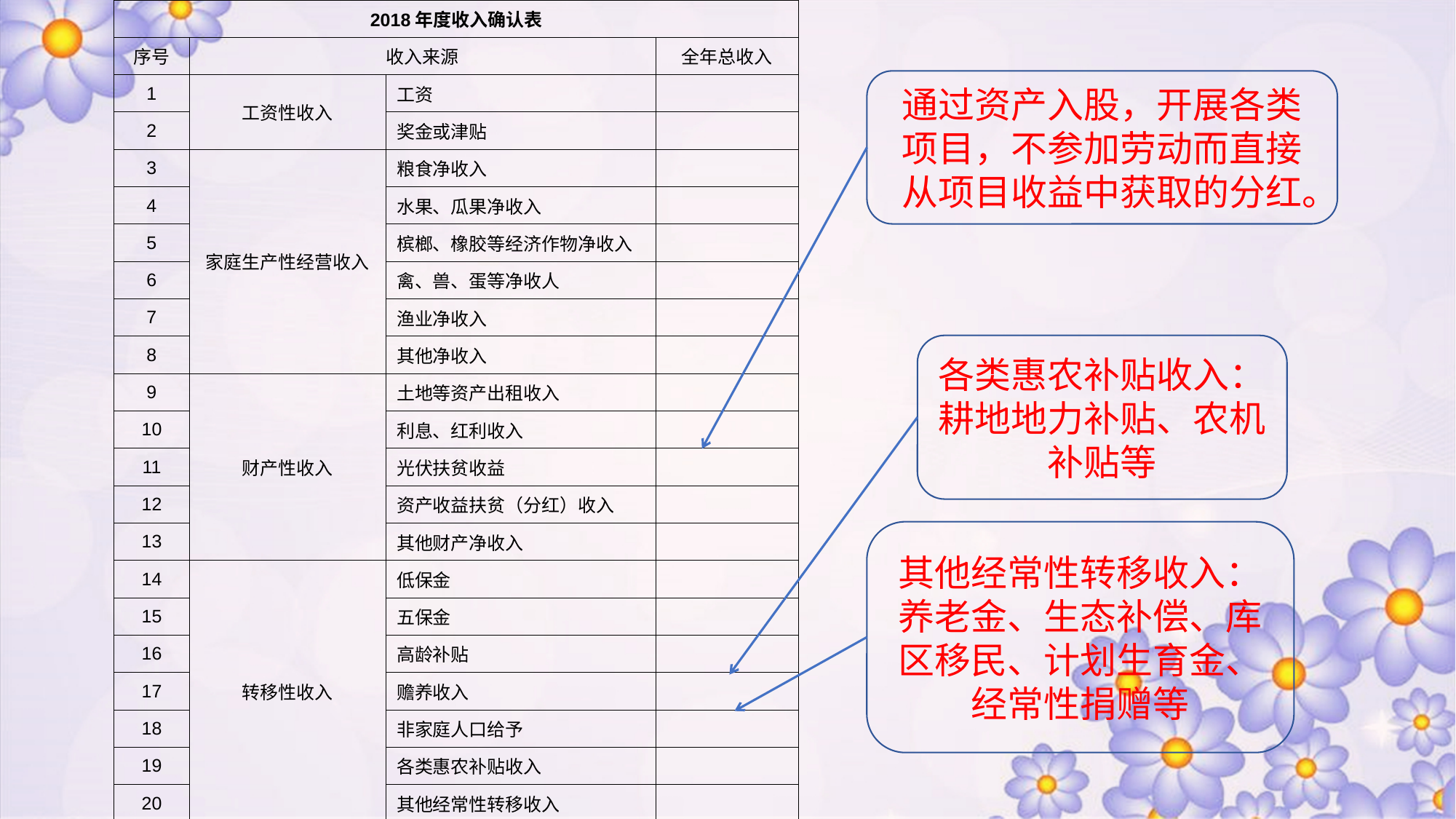

| 2018年度收入确认表 |  |  |  |
| --- | --- | --- | --- |
| 序号 | 收入来源 |  | 全年总收入 |
| 1 | 工资性收入 | 工资 |  |
| 2 |  | 奖金或津贴 |  |
| 3 | 家庭生产性经营收入 | 粮食净收入 |  |
| 4 |  | 水果、瓜果净收入 |  |
| 5 |  | 槟榔、橡胶等经济作物净收入 |  |
| 6 |  | 禽、兽、蛋等净收人 |  |
| 7 |  | 渔业净收入 |  |
| 8 |  | 其他净收入 |  |
| 9 | 财产性收入 | 土地等资产出租收入 |  |
| 10 |  | 利息、红利收入 |  |
| 11 |  | 光伏扶贫收益 |  |
| 12 |  | 资产收益扶贫（分红）收入 |  |
| 13 |  | 其他财产净收入 |  |
| 14 | 转移性收入 | 低保金 |  |
| 15 |  | 五保金 |  |
| 16 |  | 高龄补贴 |  |
| 17 |  | 赡养收入 |  |
| 18 |  | 非家庭人口给予 |  |
| 19 |  | 各类惠农补贴收入 |  |
| 20 |  | 其他经常性转移收入 |  |
| 21 | 合计 |  |  |
| 22 | 家庭人均纯收入 |  |  |
| 贫困户签名： |  | 帮扶责任人： |  |
通过资产入股，开展各类项目，不参加劳动而直接从项目收益中获取的分红。
各类惠农补贴收入：耕地地力补贴、农机补贴等
其他经常性转移收入：养老金、生态补偿、库区移民、计划生育金、经常性捐赠等